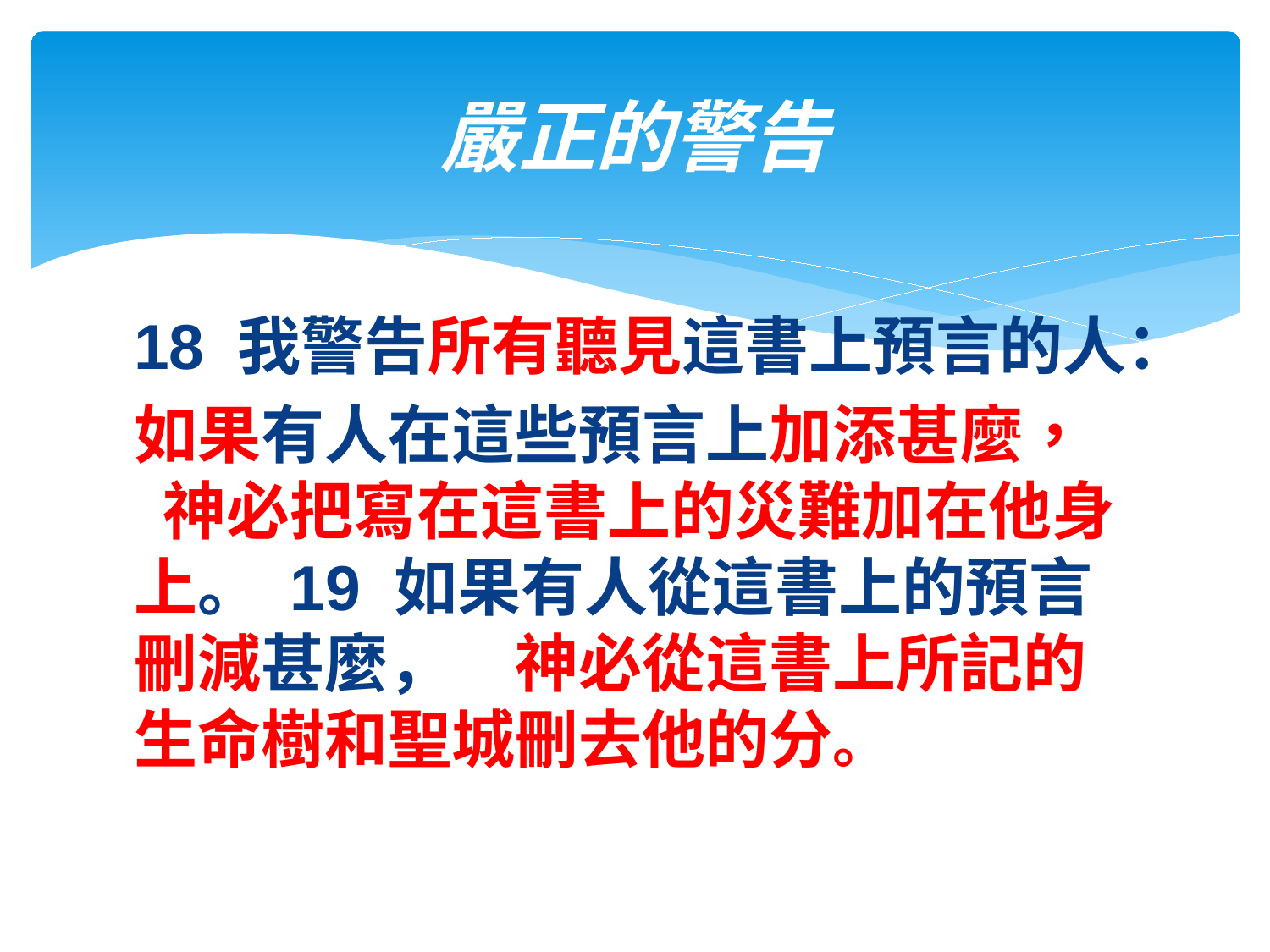

# 嚴正的警告
18 我警告所有聽見這書上預言的人：
如果有人在這些預言上加添甚麼，      神必把寫在這書上的災難加在他身上。 19 如果有人從這書上的預言   刪減甚麼，　神必從這書上所記的生命樹和聖城刪去他的分。